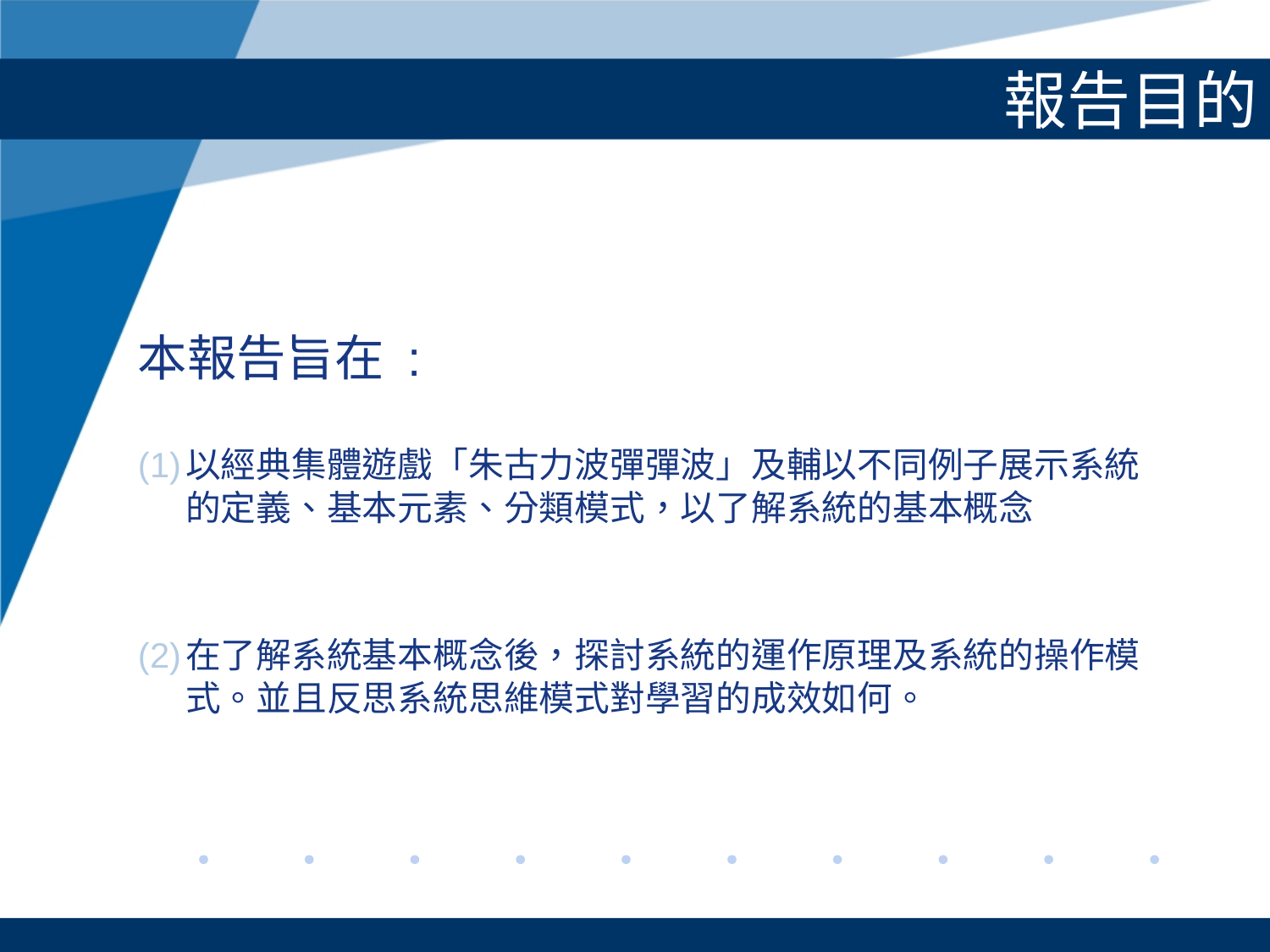

# 報告目的
本報告旨在 :

以經典集體遊戲「朱古力波彈彈波」及輔以不同例子展示系統的定義、基本元素、分類模式，以了解系統的基本概念

在了解系統基本概念後，探討系統的運作原理及系統的操作模式。並且反思系統思維模式對學習的成效如何。